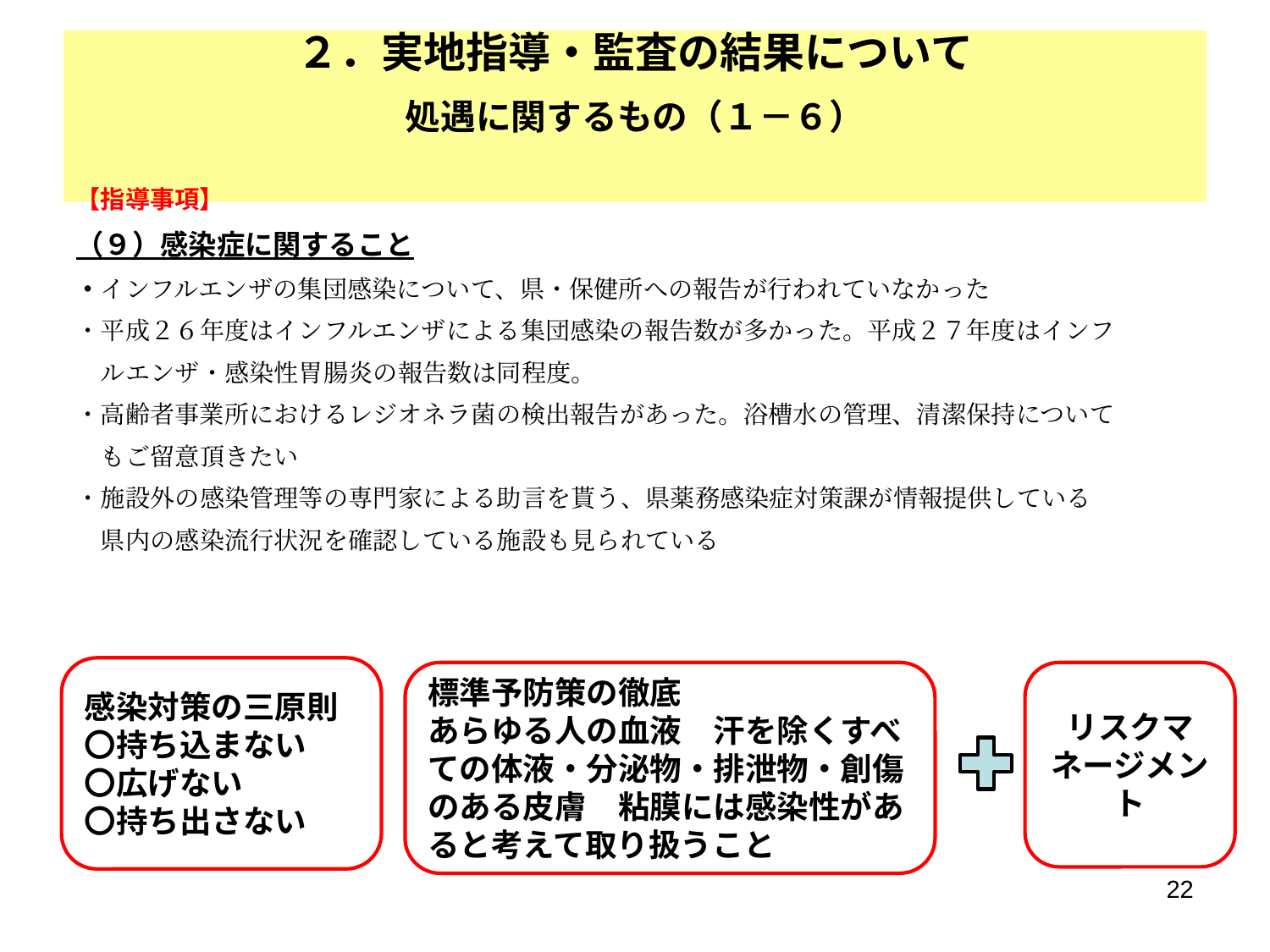

２．実地指導・監査の結果について
# 処遇に関するもの（１－６）
【指導事項】
（９）感染症に関すること
・インフルエンザの集団感染について、県・保健所への報告が行われていなかった
・平成２６年度はインフルエンザによる集団感染の報告数が多かった。平成２７年度はインフ
　ルエンザ・感染性胃腸炎の報告数は同程度。
・高齢者事業所におけるレジオネラ菌の検出報告があった。浴槽水の管理、清潔保持について
　もご留意頂きたい
・施設外の感染管理等の専門家による助言を貰う、県薬務感染症対策課が情報提供している
　県内の感染流行状況を確認している施設も見られている

感染対策の三原則
〇持ち込まない
〇広げない
〇持ち出さない

標準予防策の徹底
あらゆる人の血液　汗を除くすべての体液・分泌物・排泄物・創傷のある皮膚　粘膜には感染性があると考えて取り扱うこと

リスクマネージメント

22